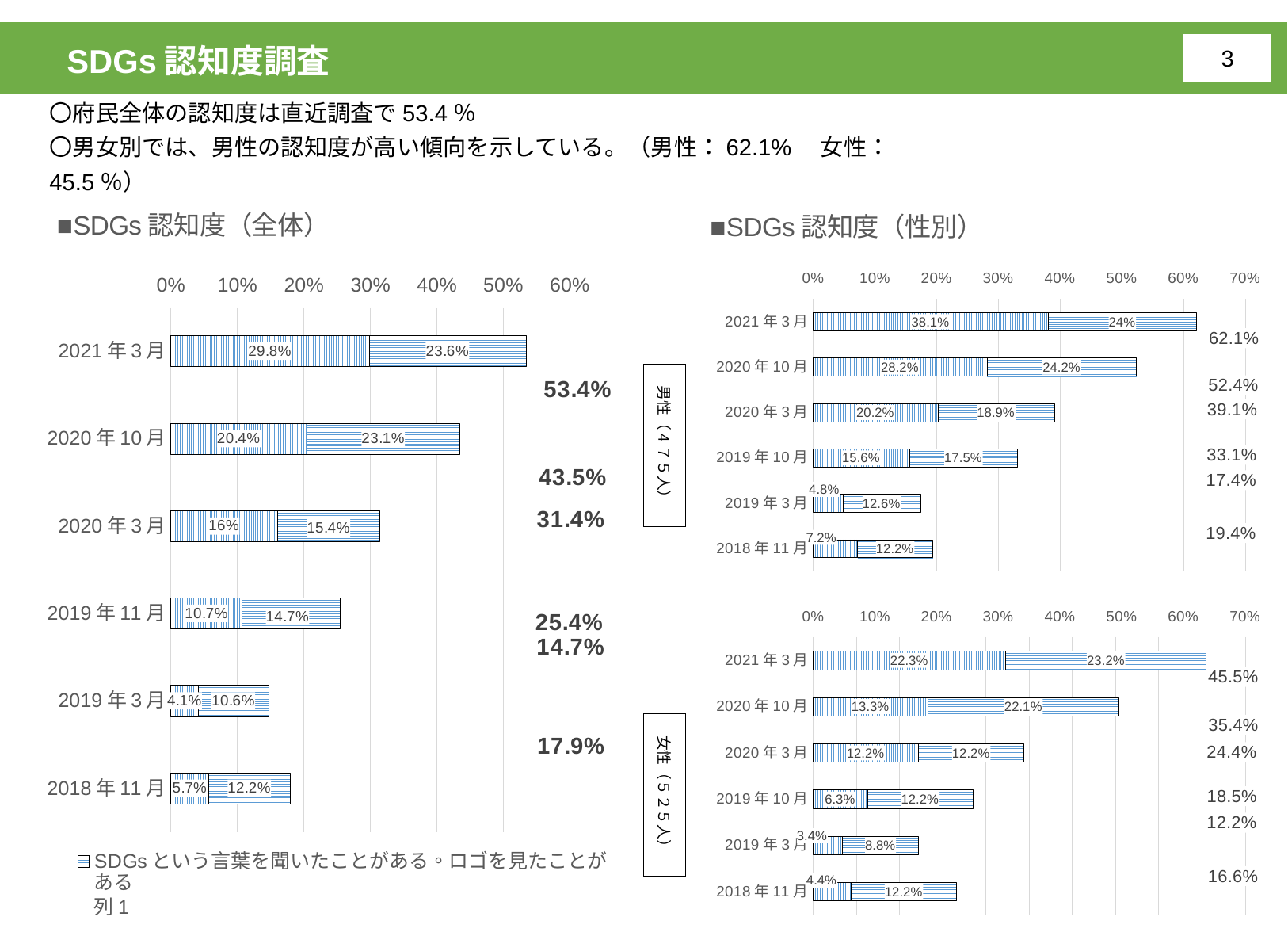

SDGs認知度調査
3
〇府民全体の認知度は直近調査で53.4％
〇男女別では、男性の認知度が高い傾向を示している。（男性：62.1%　女性：45.5％）

### Chart: ■SDGs認知度（性別）

| Category | SDGsを知っている | SDGsということばは聞いたことがある。ロゴを見たことがある | 合計 |
|---|---|---|---|
| 43405 | 7.2 | 12.2 | 19.4 |
| 43525 | 4.8 | 12.6 | 17.4 |
| 43739 | 15.6 | 17.5 | 33.1 |
| 43891 | 20.2 | 18.9 | 39.099999999999994 |
| 44105 | 28.2 | 24.2 | 52.4 |
| 44256 | 38.1 | 24.0 | 62.1 |

### Chart: ■SDGs認知度（全体）

| Category | SDGsを知っている | SDGsという言葉を聞いたことがある。ロゴを見たことがある | 列1 |
|---|---|---|---|
| 43405 | 5.7 | 12.2 | 17.9 |
| 43525 | 4.1 | 10.6 | 14.7 |
| 43770 | 10.7 | 14.7 | 25.4 |
| 43891 | 16.0 | 15.4 | 31.4 |
| 44105 | 20.4 | 23.1 | 43.5 |
| 44256 | 29.8 | 23.6 | 53.400000000000006 |
男性（4７５人）

### Chart

| Category | SDGsを知っている | SDGsということばは聞いたことがある。ロゴを見たことがある | 合計 |
|---|---|---|---|
| 43405 | 4.4 | 12.2 | 16.6 |
| 43525 | 3.4 | 8.8 | 12.200000000000001 |
| 43739 | 6.3 | 12.2 | 18.5 |
| 43891 | 12.2 | 12.2 | 24.4 |
| 44105 | 13.3 | 22.1 | 35.400000000000006 |
| 44256 | 22.3 | 23.2 | 45.5 |
女性（５２５人）